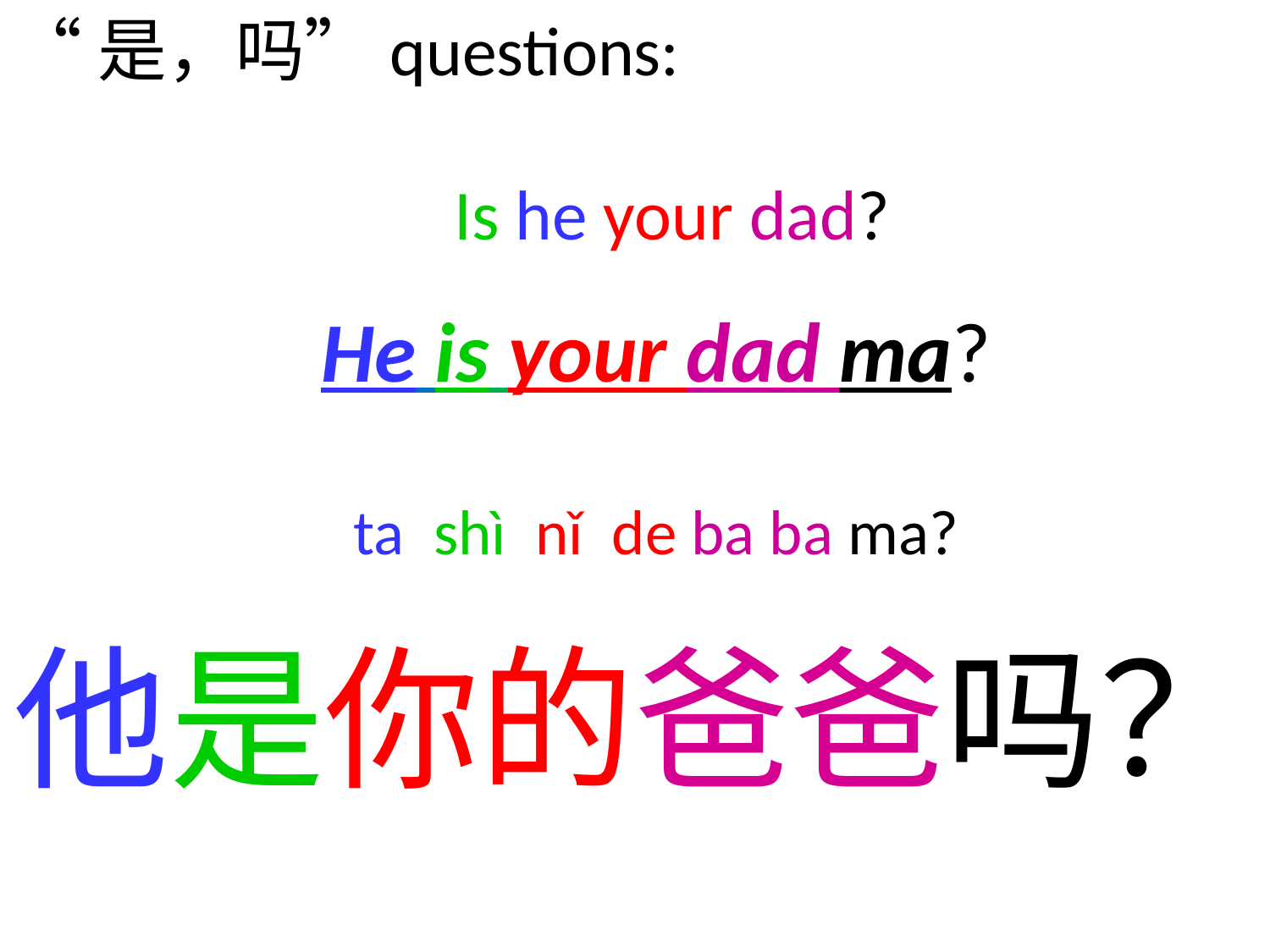

# “是，吗”questions:
Is he your dad?
He is your dad ma?
ta  shì  nǐ  de ba ba ma?
他是你的爸爸吗？